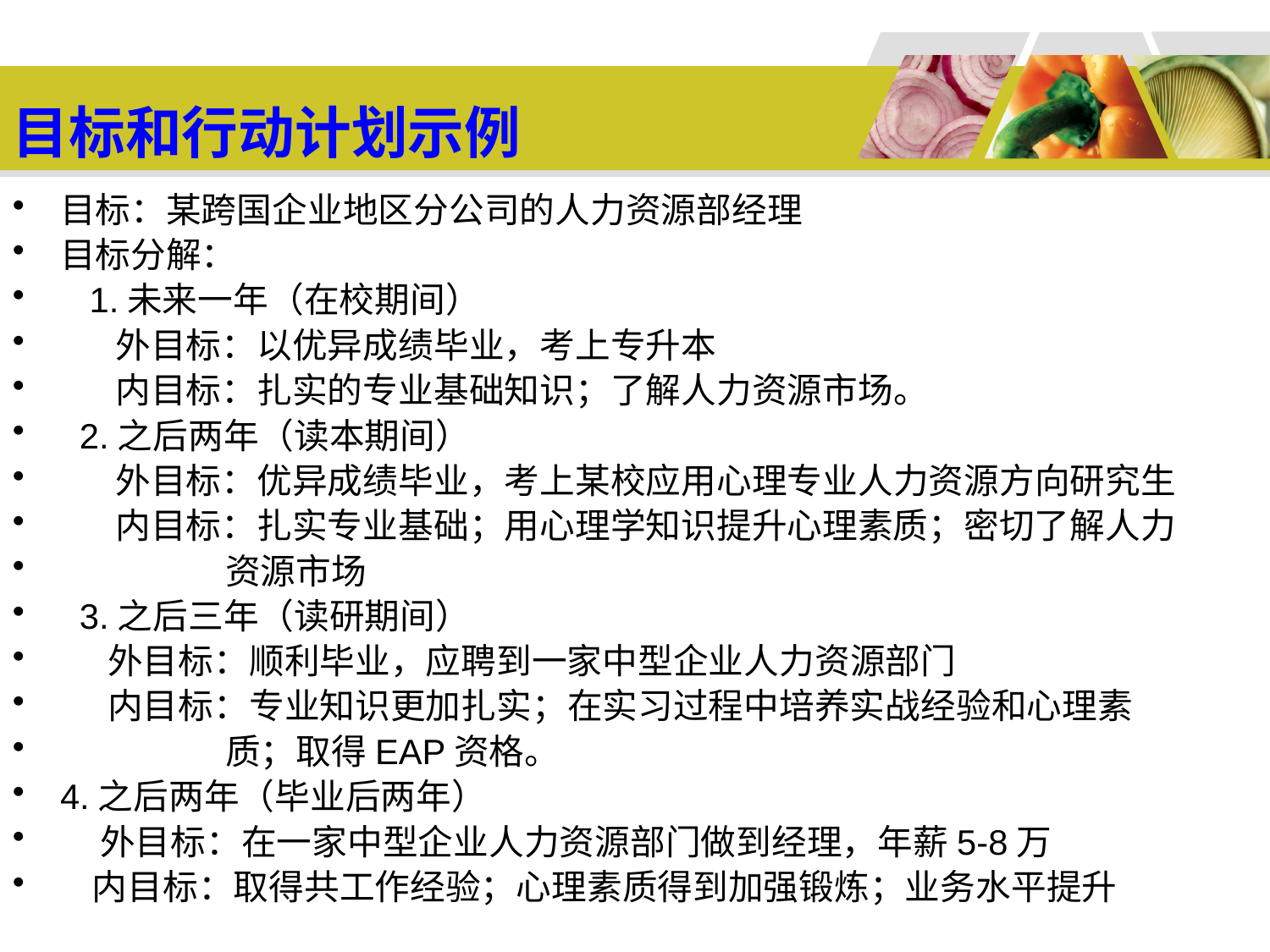

# 目标和行动计划示例
目标：某跨国企业地区分公司的人力资源部经理
目标分解：
   1.未来一年（在校期间）
      外目标：以优异成绩毕业，考上专升本
      内目标：扎实的专业基础知识；了解人力资源市场。
  2.之后两年（读本期间）
      外目标：优异成绩毕业，考上某校应用心理专业人力资源方向研究生
      内目标：扎实专业基础；用心理学知识提升心理素质；密切了解人力
                    资源市场
  3.之后三年（读研期间）
     外目标：顺利毕业，应聘到一家中型企业人力资源部门
     内目标：专业知识更加扎实；在实习过程中培养实战经验和心理素
                    质；取得EAP资格。
4.之后两年（毕业后两年）
    外目标：在一家中型企业人力资源部门做到经理，年薪5-8万
   内目标：取得共工作经验；心理素质得到加强锻炼；业务水平提升